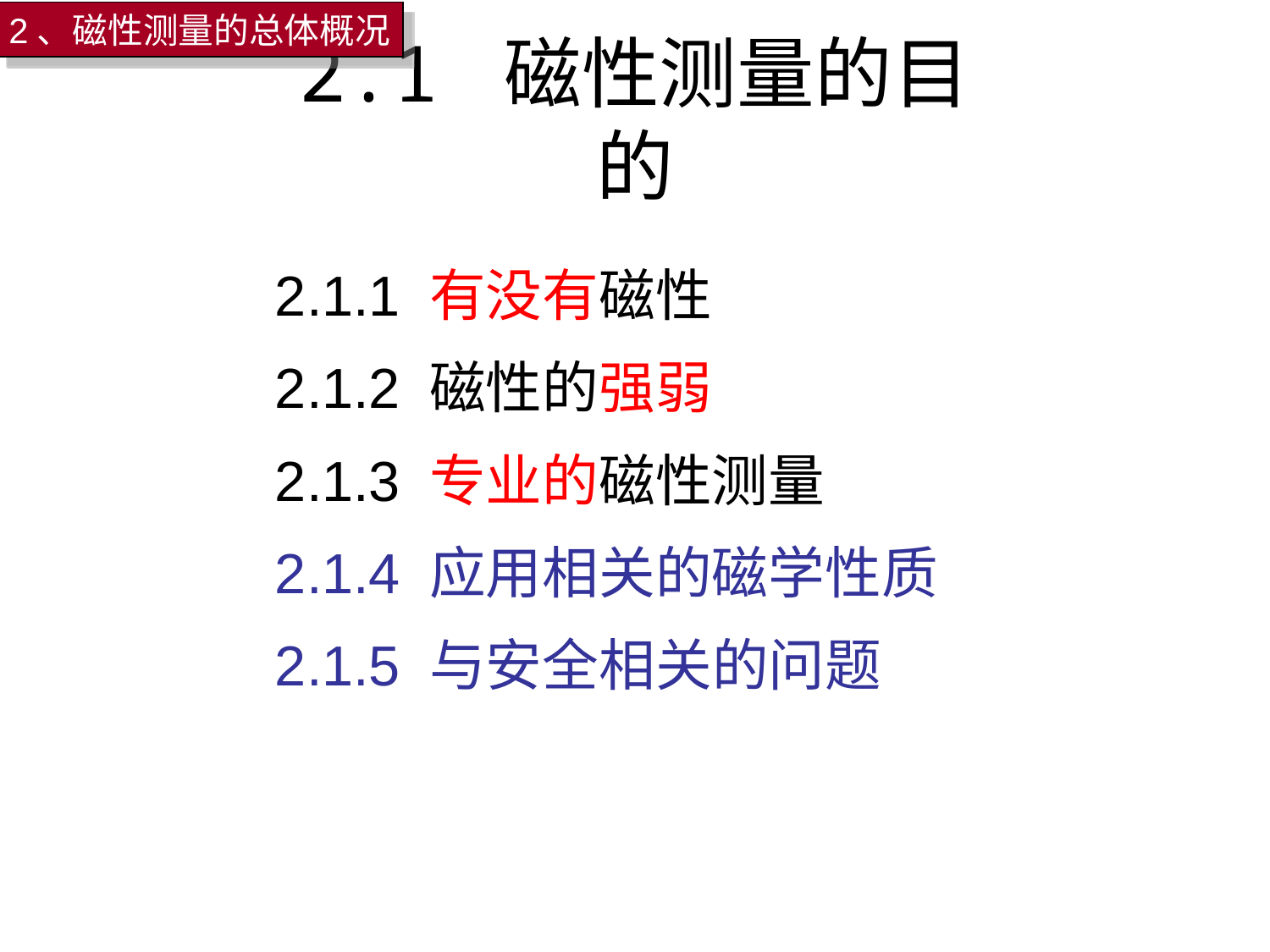

2、磁性测量的总体概况
# 2.1 磁性测量的目的
2.1.1 有没有磁性
2.1.2 磁性的强弱
2.1.3 专业的磁性测量
2.1.4 应用相关的磁学性质
2.1.5 与安全相关的问题